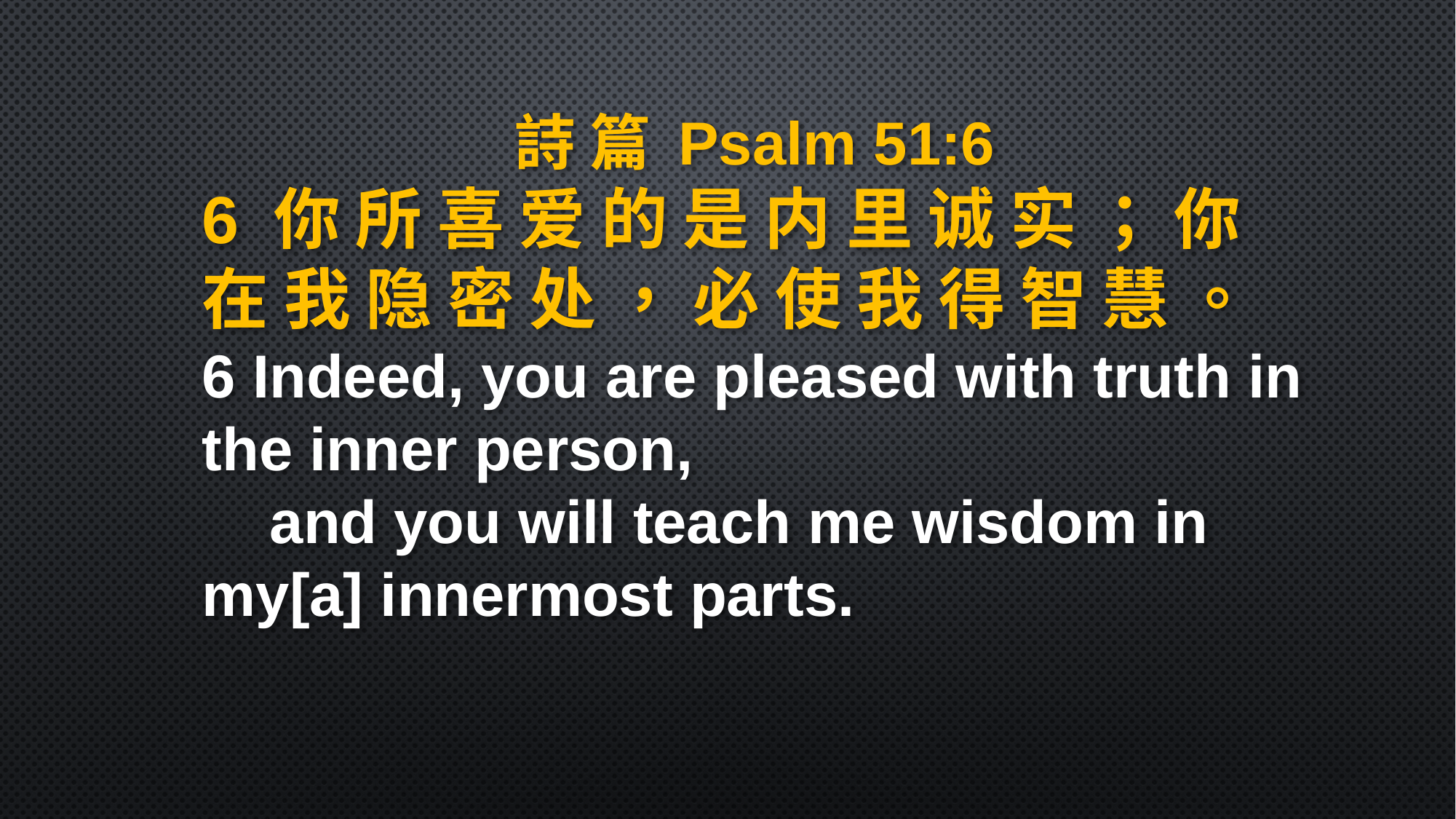

詩 篇 Psalm 51:6
6 你 所 喜 爱 的 是 内 里 诚 实 ； 你 在 我 隐 密 处 ， 必 使 我 得 智 慧 。
6 Indeed, you are pleased with truth in the inner person,
    and you will teach me wisdom in my[a] innermost parts.